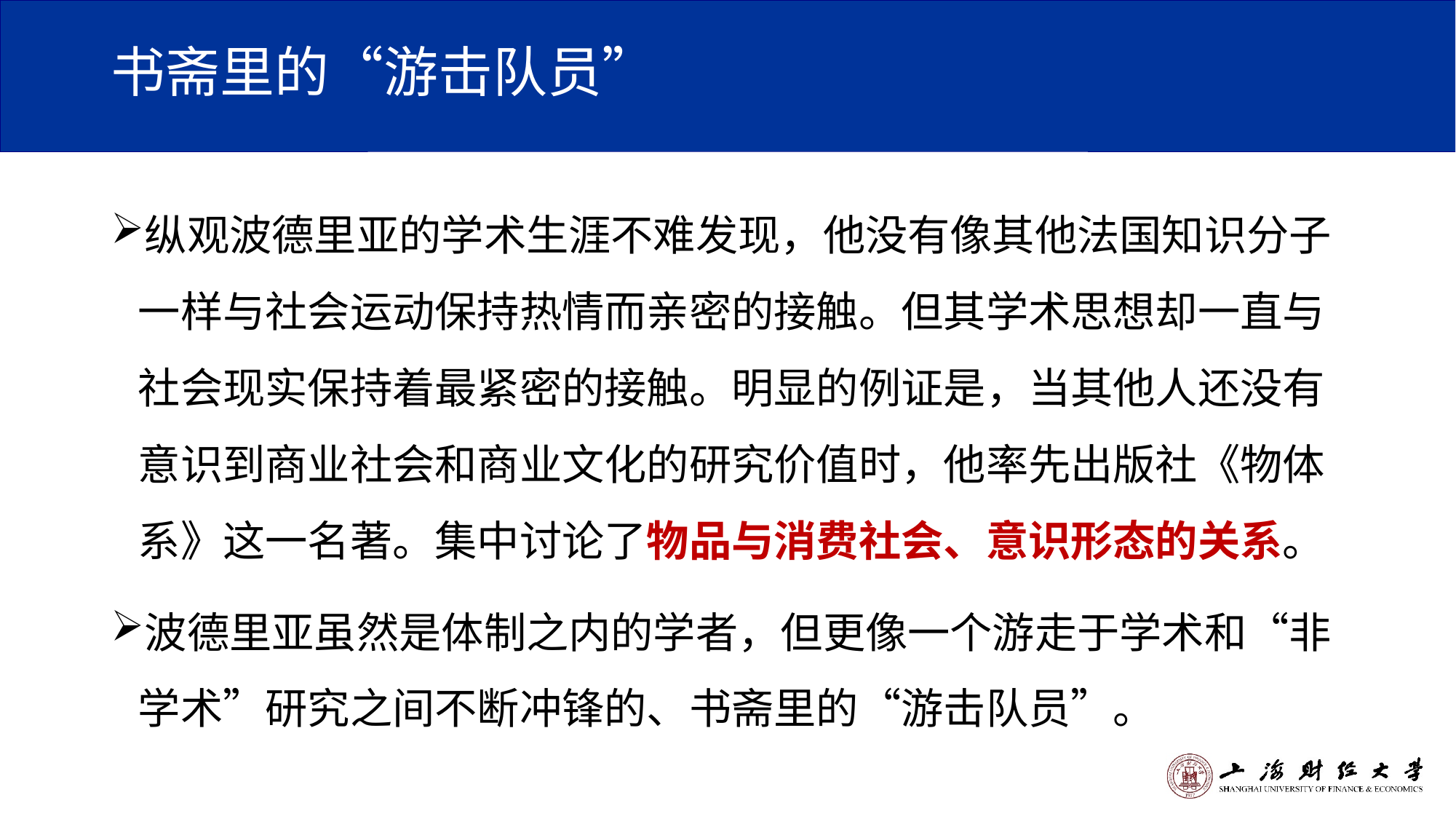

# 书斋里的“游击队员”
纵观波德里亚的学术生涯不难发现，他没有像其他法国知识分子一样与社会运动保持热情而亲密的接触。但其学术思想却一直与社会现实保持着最紧密的接触。明显的例证是，当其他人还没有意识到商业社会和商业文化的研究价值时，他率先出版社《物体系》这一名著。集中讨论了物品与消费社会、意识形态的关系。
波德里亚虽然是体制之内的学者，但更像一个游走于学术和“非学术”研究之间不断冲锋的、书斋里的“游击队员”。